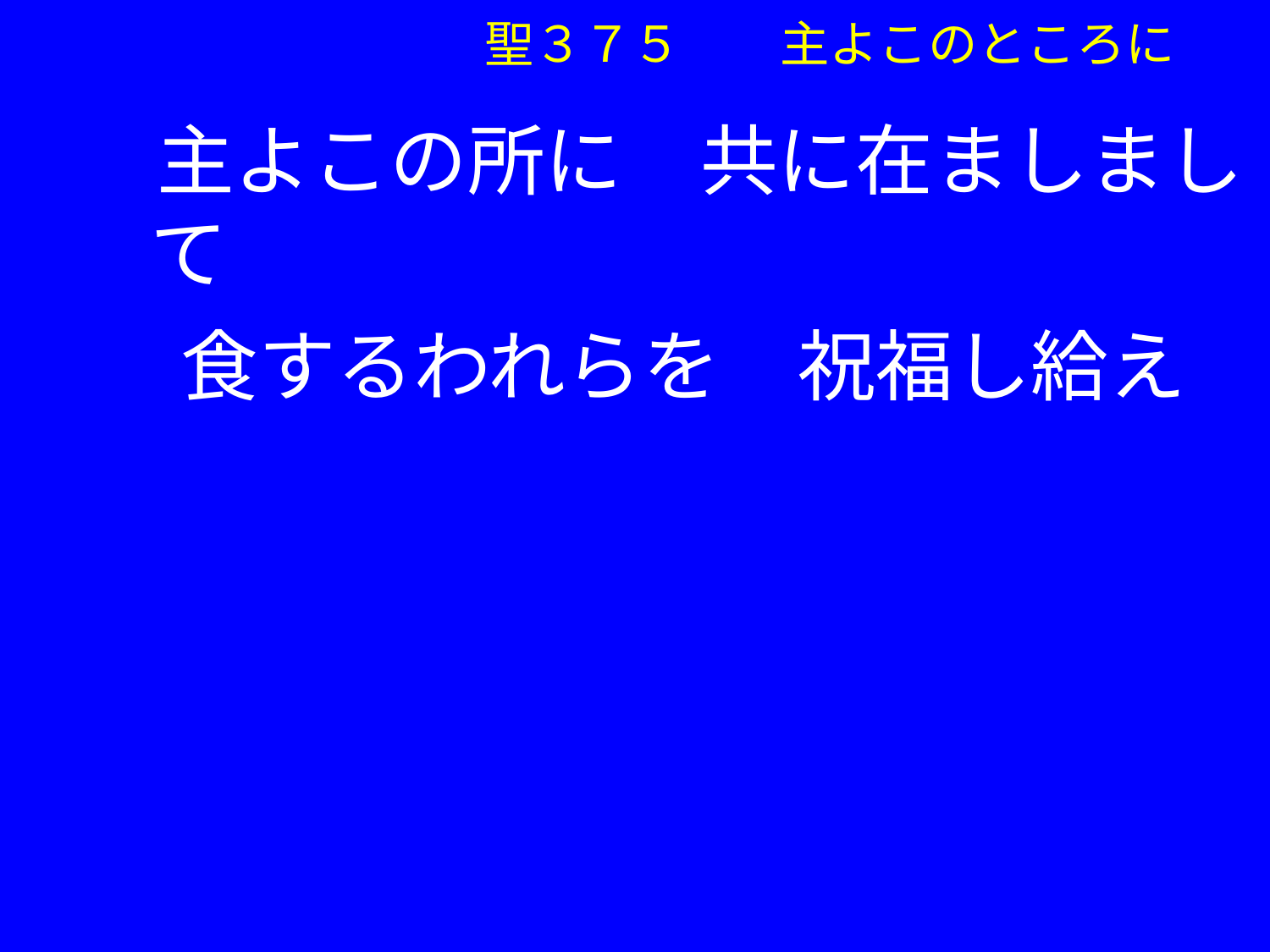

主よこの所に　共に在ましまして
　食するわれらを　祝福し給え

聖３７５　　主よこのところに